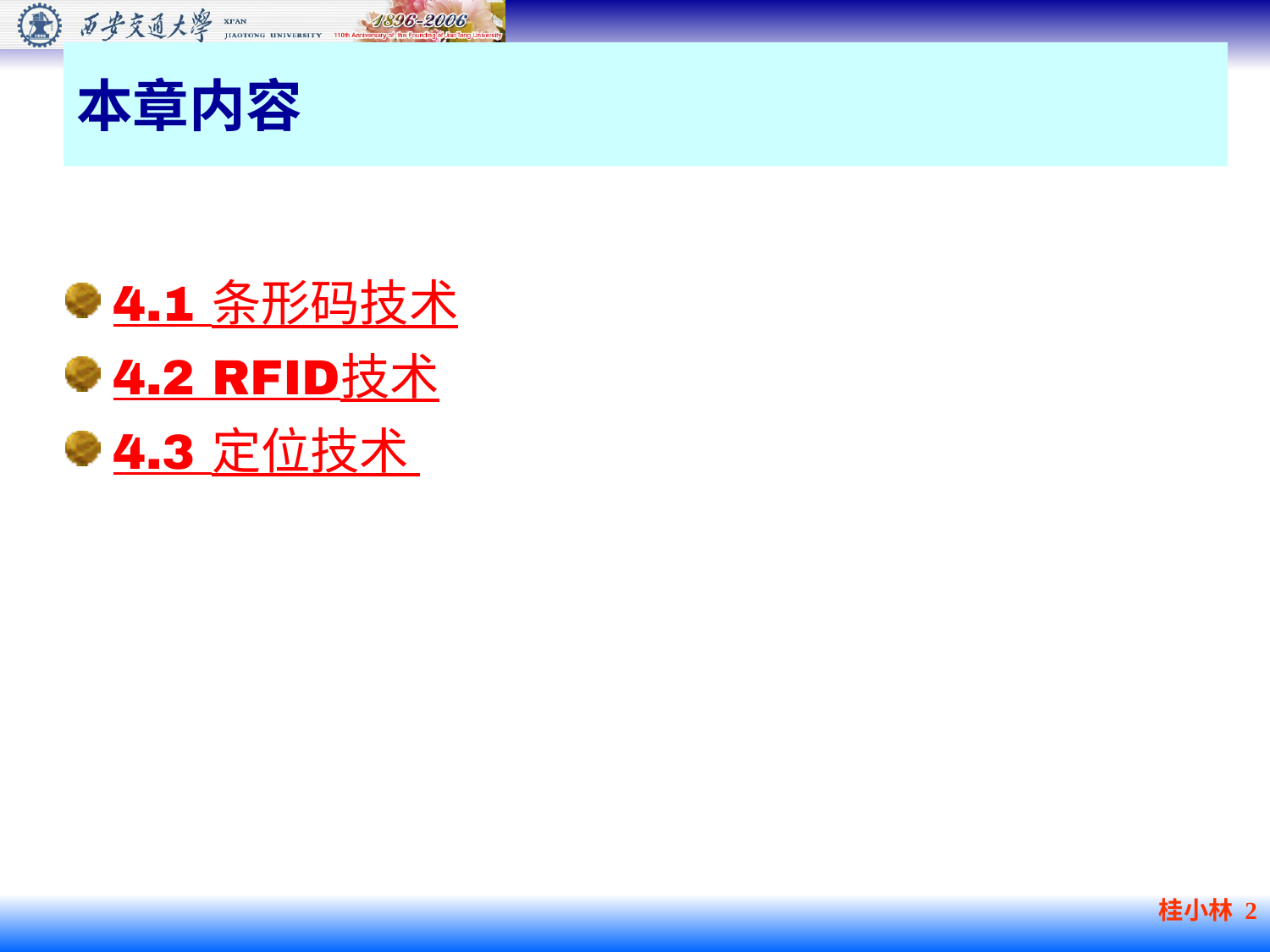

本章内容

4.1 条形码技术
4.2 RFID技术
4.3 定位技术
桂小林 2